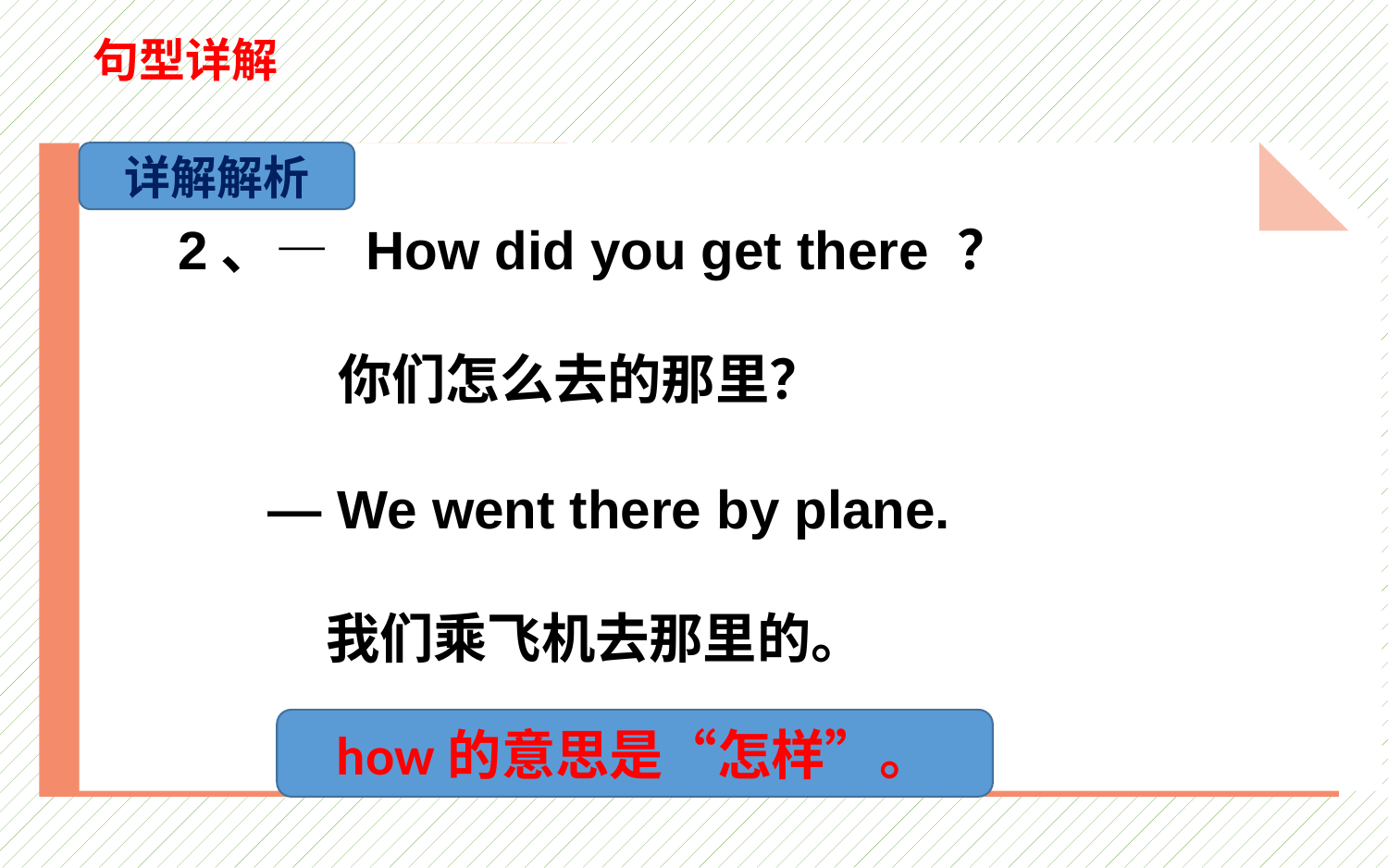

句型详解

详解解析

2、—  How did you get there ？

            你们怎么去的那里？

      — We went there by plane.

           我们乘飞机去那里的。

how的意思是“怎样”。